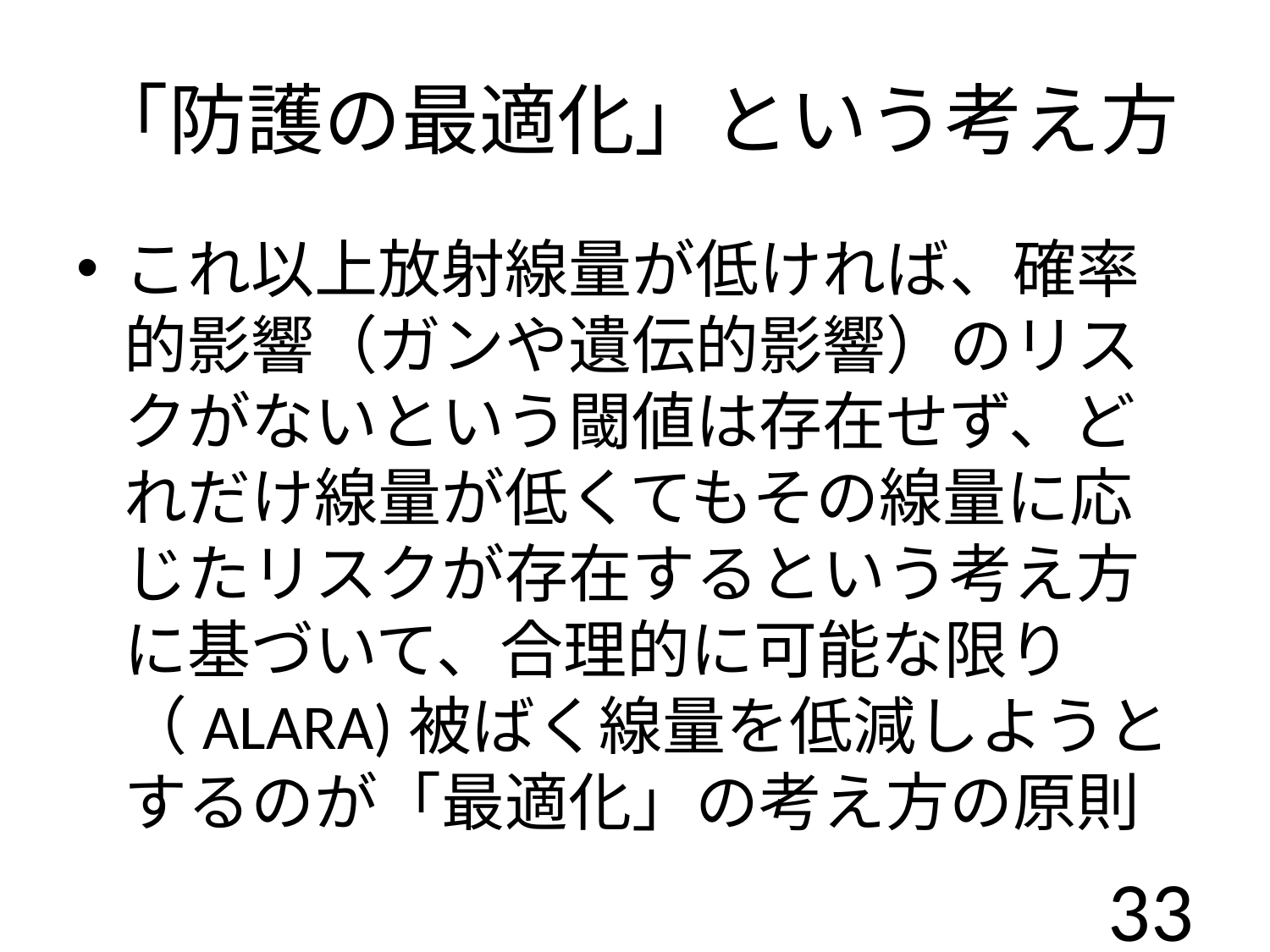

# 「防護の最適化」という考え方
これ以上放射線量が低ければ、確率的影響（ガンや遺伝的影響）のリスクがないという閾値は存在せず、どれだけ線量が低くてもその線量に応じたリスクが存在するという考え方に基づいて、合理的に可能な限り（ALARA)被ばく線量を低減しようとするのが「最適化」の考え方の原則
33